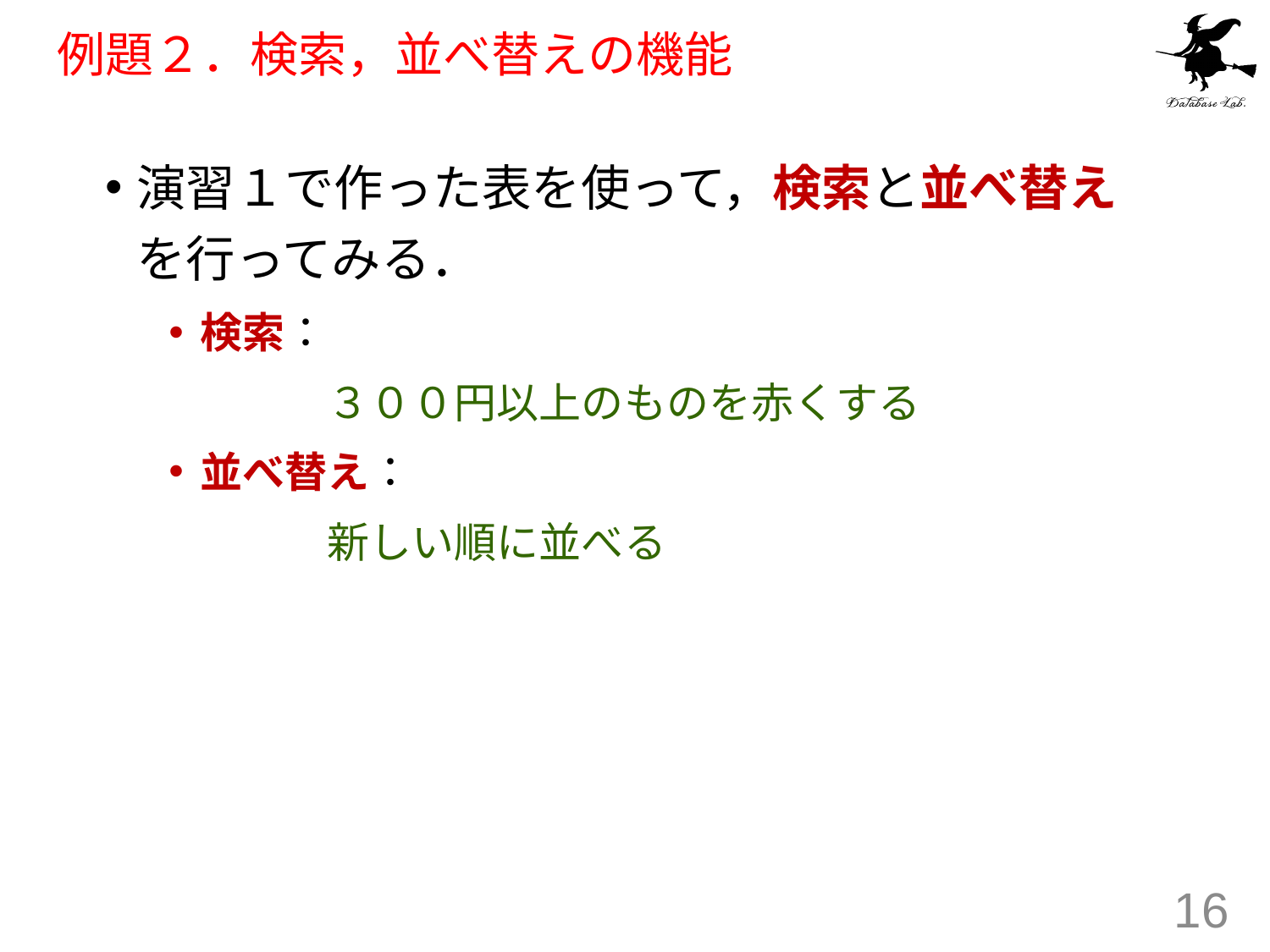

# 例題２．検索，並べ替えの機能
演習１で作った表を使って，検索と並べ替えを行ってみる．
検索：
		３００円以上のものを赤くする
並べ替え：
		新しい順に並べる

16